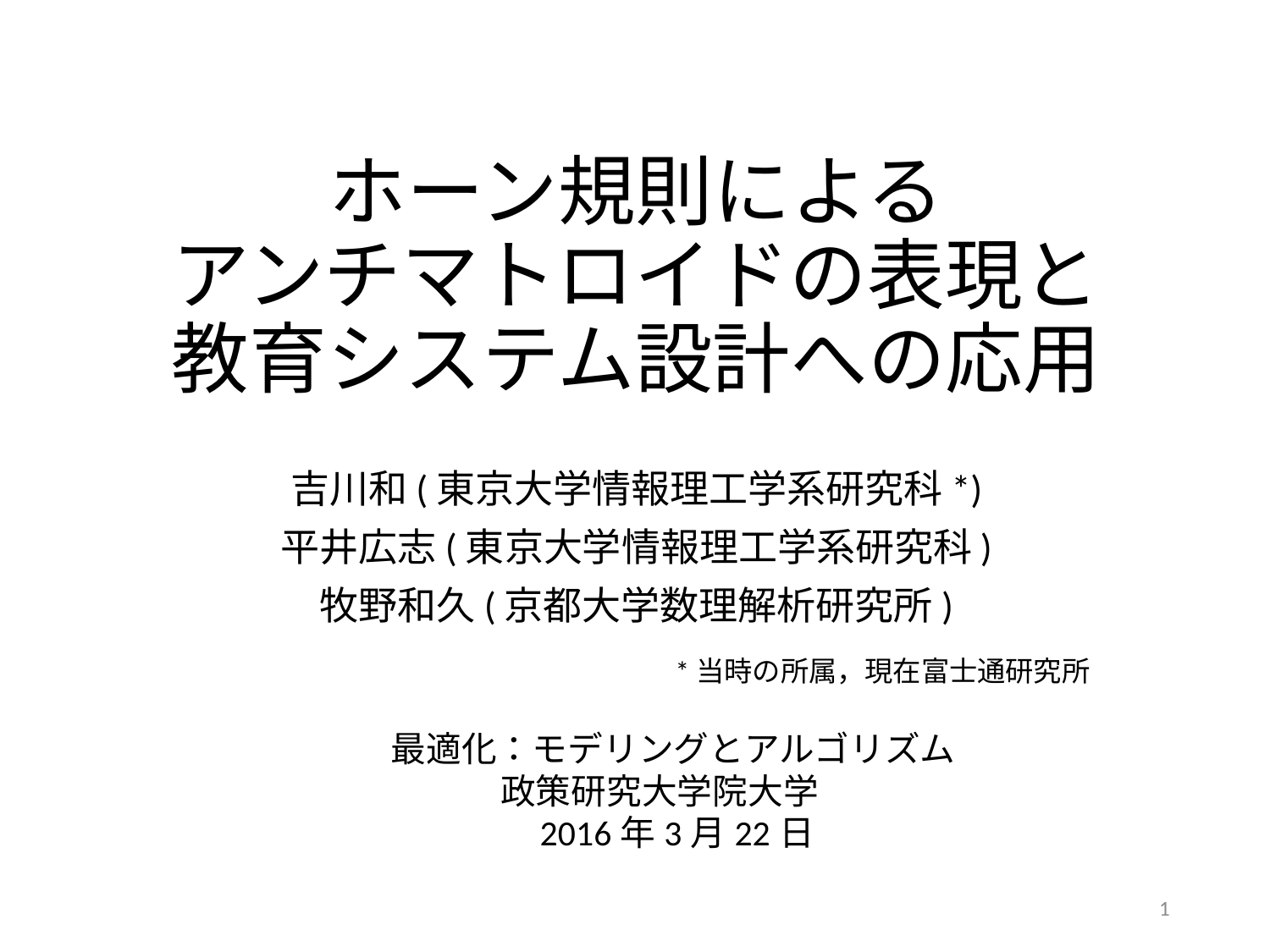

# ホーン規則による アンチマトロイドの表現と 教育システム設計への応用
吉川和(東京大学情報理工学系研究科*)
平井広志(東京大学情報理工学系研究科)
牧野和久(京都大学数理解析研究所)

*当時の所属，現在富士通研究所
最適化：モデリングとアルゴリズム
政策研究大学院大学
2016年3月22日

1